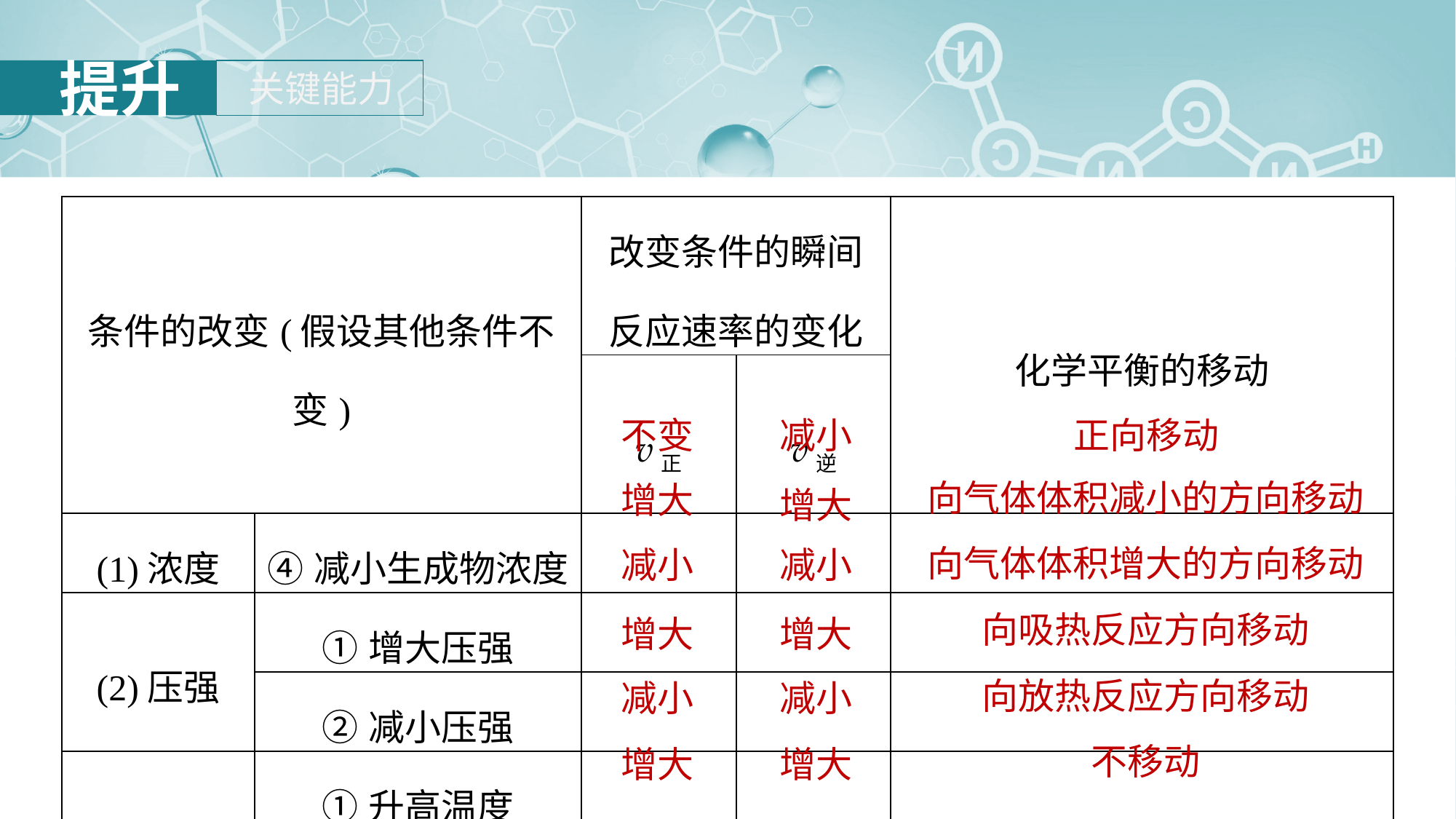

| 条件的改变(假设其他条件不变) |  | 改变条件的瞬间 反应速率的变化 |  | 化学平衡的移动 |
| --- | --- | --- | --- | --- |
|  |  | v正 | v逆 |  |
| (1)浓度 | ④减小生成物浓度 |  |  |  |
| (2)压强 | ①增大压强 |  |  |  |
|  | ②减小压强 |  |  |  |
| (3)温度 | ①升高温度 |  |  |  |
|  | ②降低温度 |  |  |  |
| (4)催化剂 | 使用催化剂 |  |  |  |
不变
减小
正向移动
向气体体积减小的方向移动
增大
增大
向气体体积增大的方向移动
减小
减小
向吸热反应方向移动
增大
增大
向放热反应方向移动
减小
减小
不移动
增大
增大